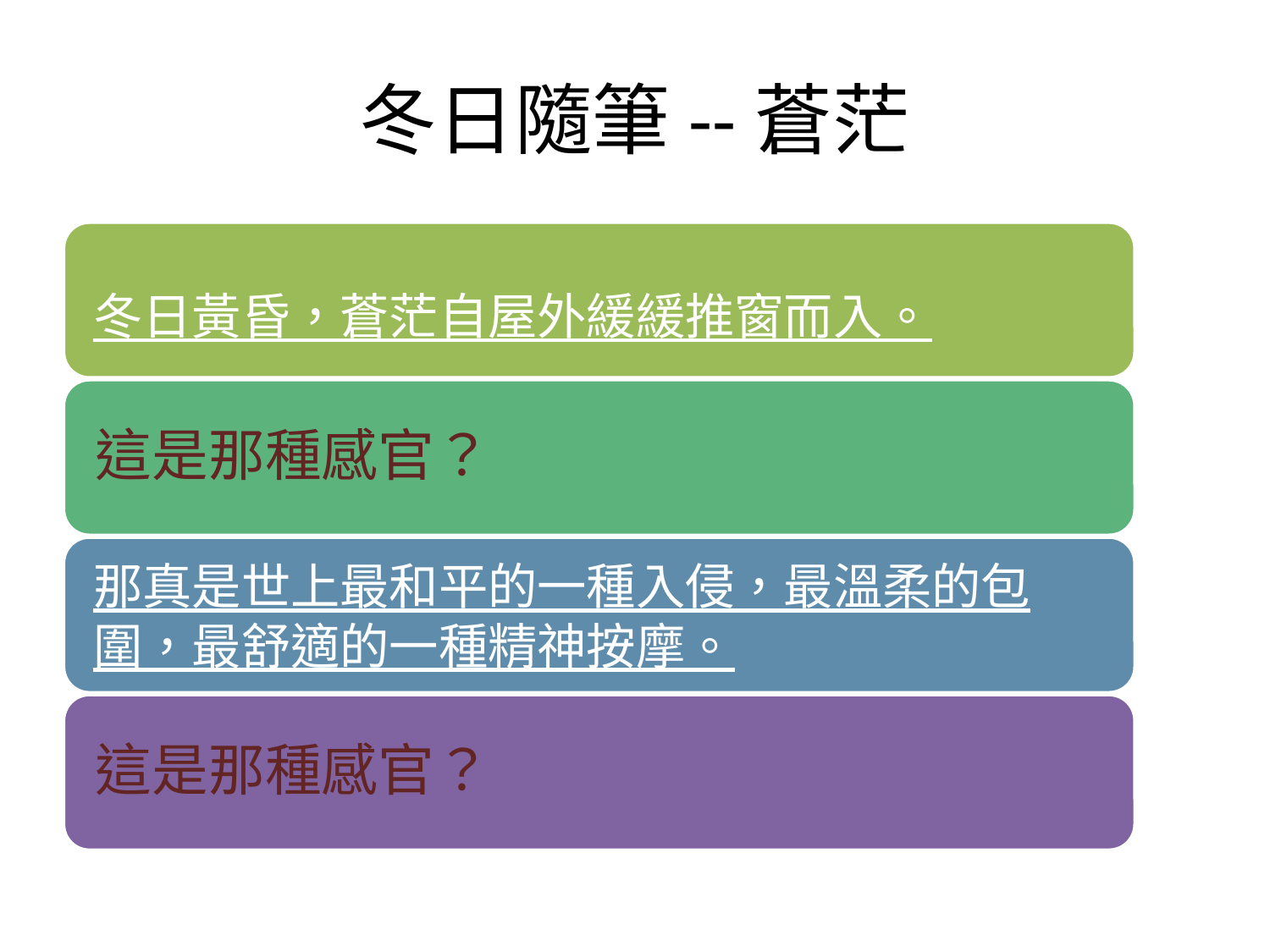

# 冬日隨筆--蒼茫
冬日黃昏，蒼茫自屋外緩緩推窗而入。
這是那種感官？
那真是世上最和平的一種入侵，最溫柔的包圍，最舒適的一種精神按摩。
這是那種感官？